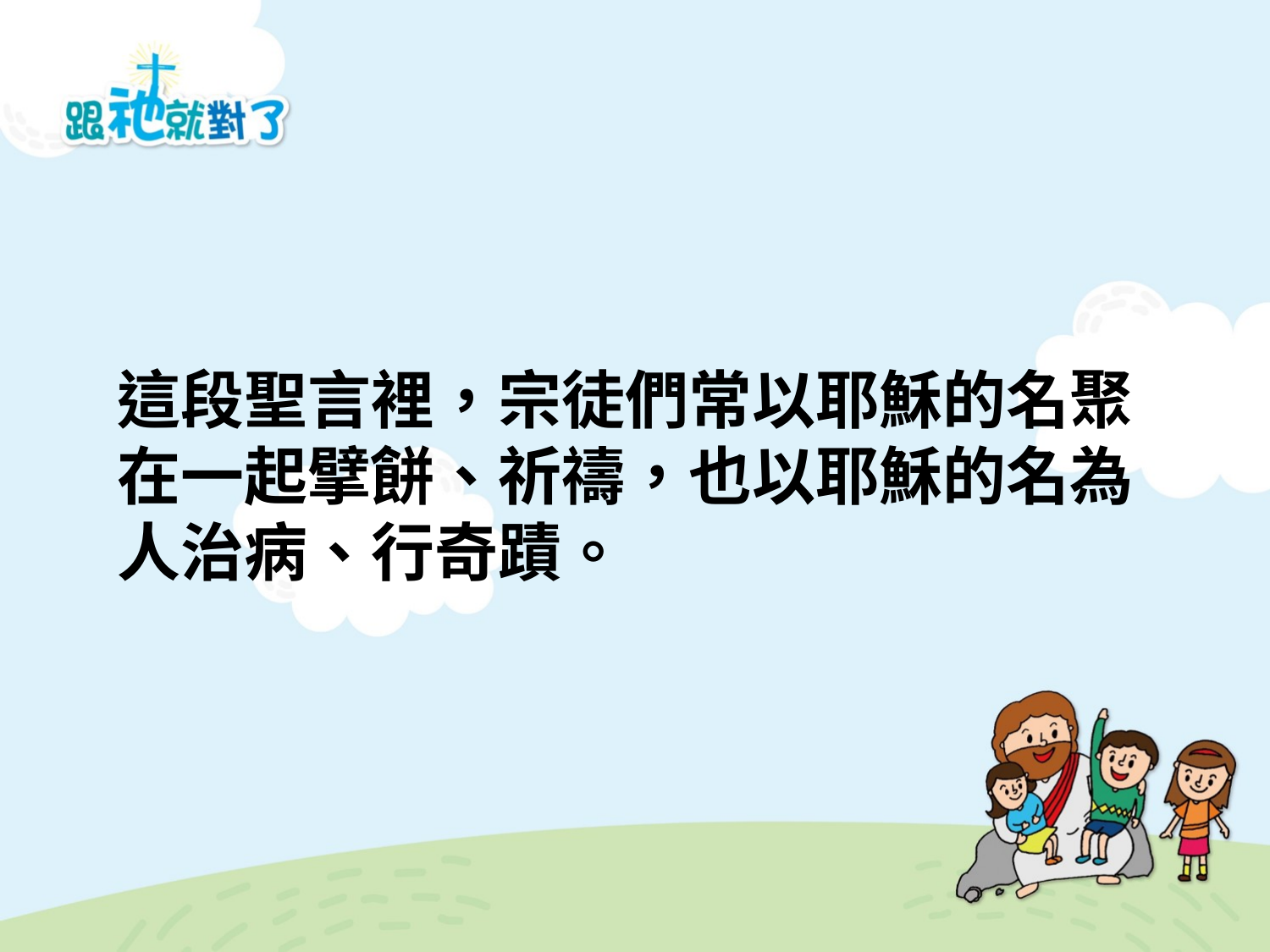

這段聖言裡，宗徒們常以耶穌的名聚在一起擘餅、祈禱，也以耶穌的名為人治病、行奇蹟。